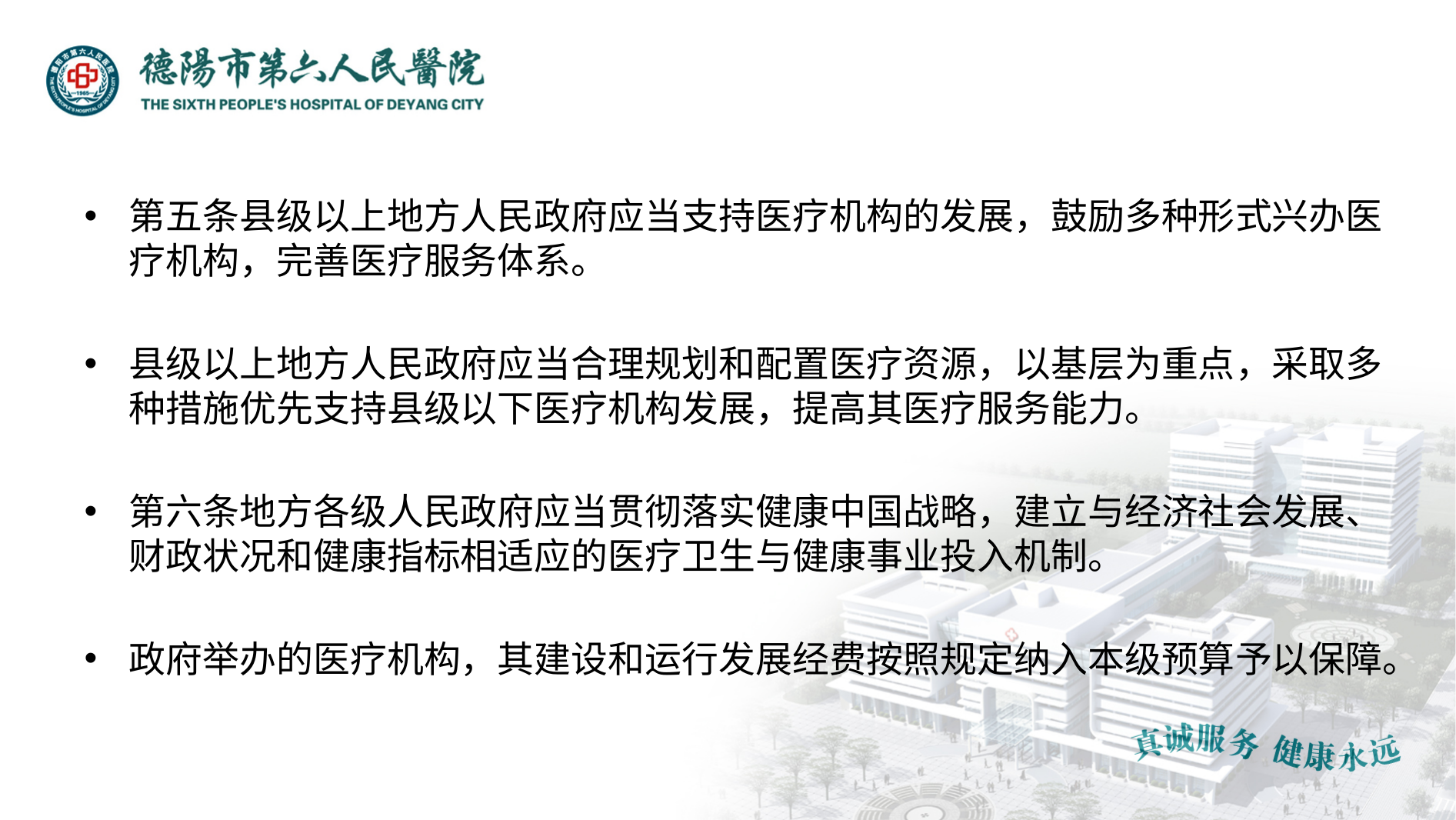

#
第五条县级以上地方人民政府应当支持医疗机构的发展，鼓励多种形式兴办医疗机构，完善医疗服务体系。

县级以上地方人民政府应当合理规划和配置医疗资源，以基层为重点，采取多种措施优先支持县级以下医疗机构发展，提高其医疗服务能力。

第六条地方各级人民政府应当贯彻落实健康中国战略，建立与经济社会发展、财政状况和健康指标相适应的医疗卫生与健康事业投入机制。

政府举办的医疗机构，其建设和运行发展经费按照规定纳入本级预算予以保障。